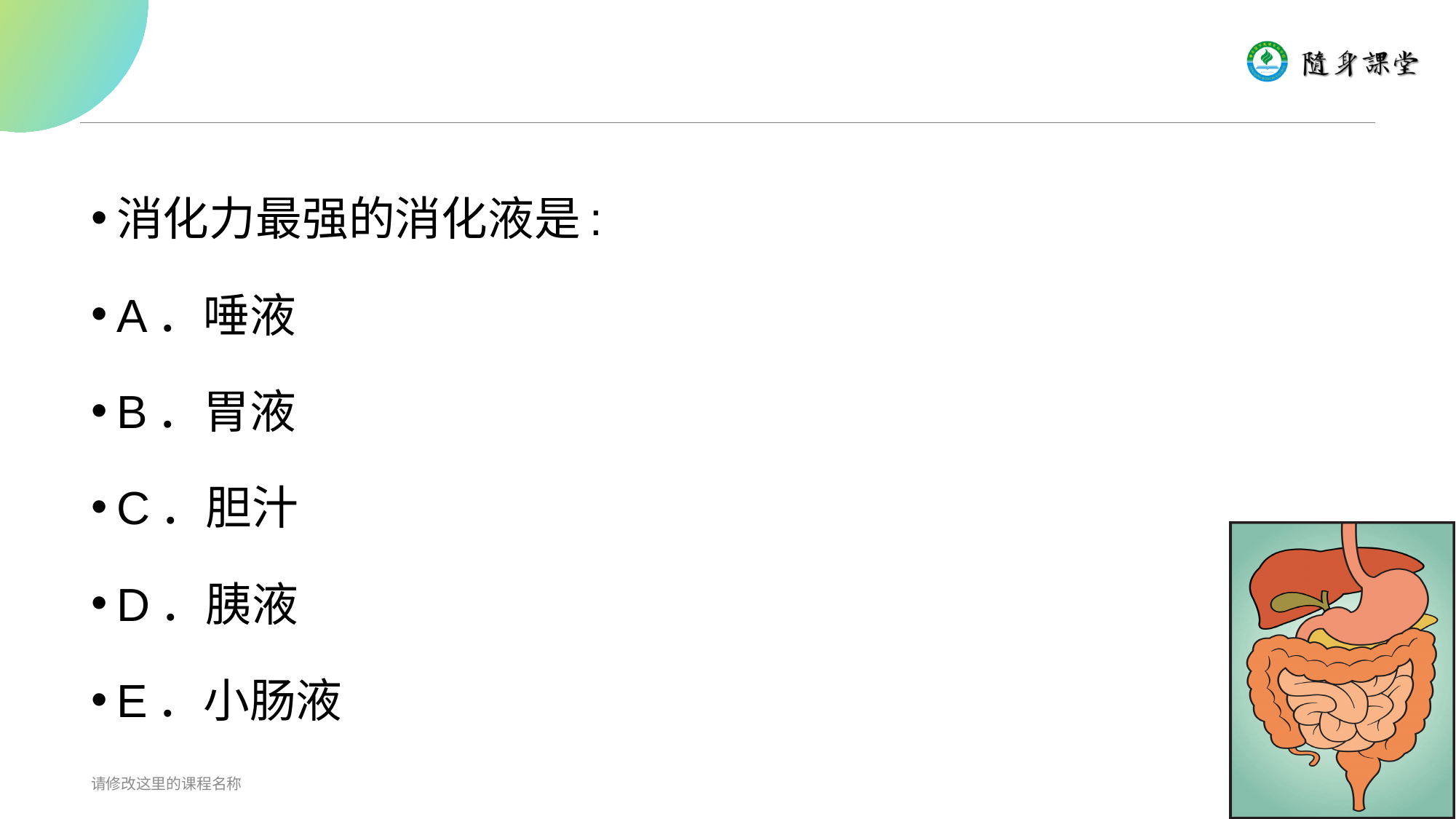

#
消化力最强的消化液是:
A．唾液
B．胃液
C．胆汁
D．胰液
E．小肠液
请修改这里的课程名称
62